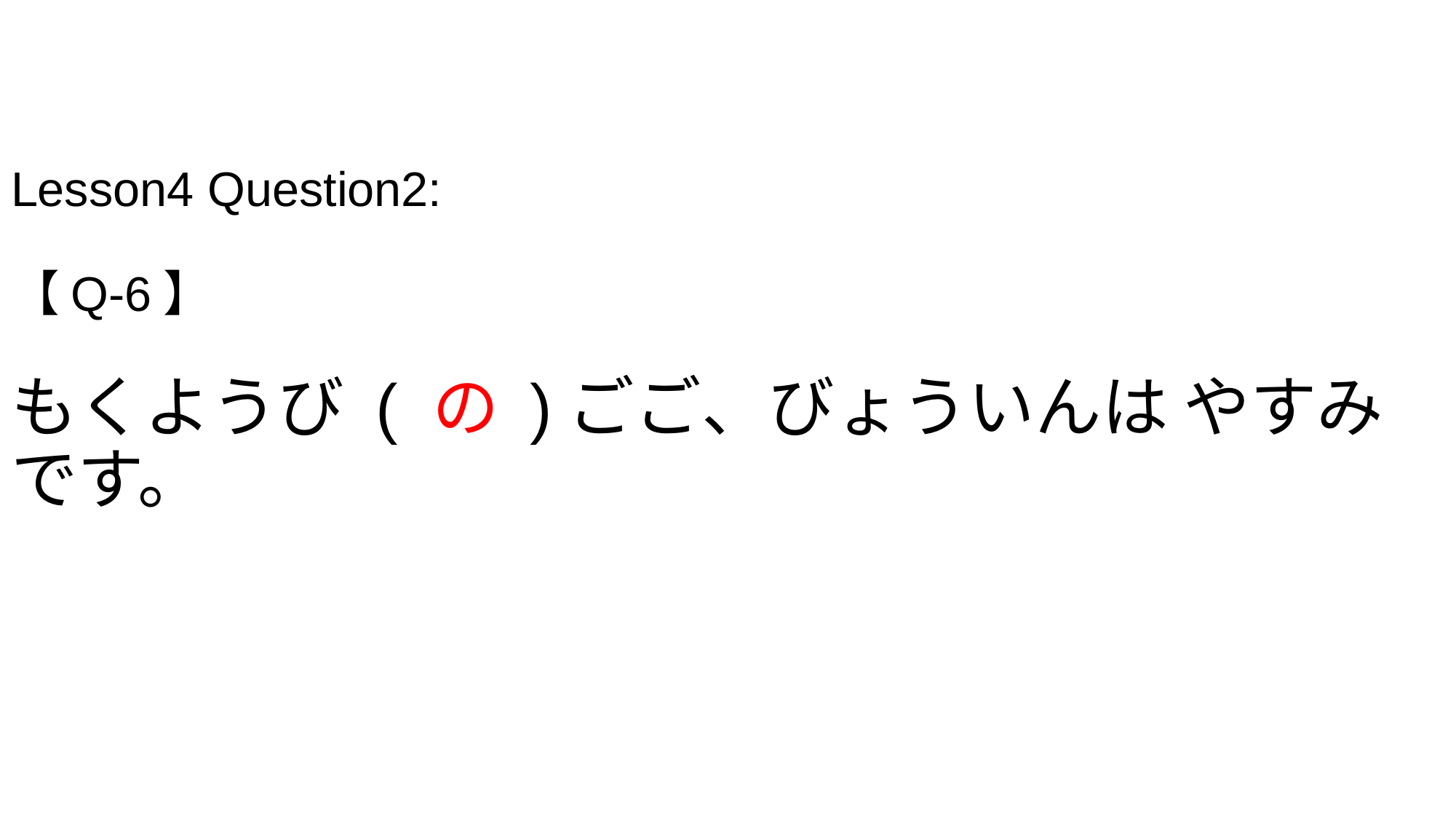

# Lesson4 Question2: 【Q-6】 もくようび ( の )ごご、びょういんは やすみ です。